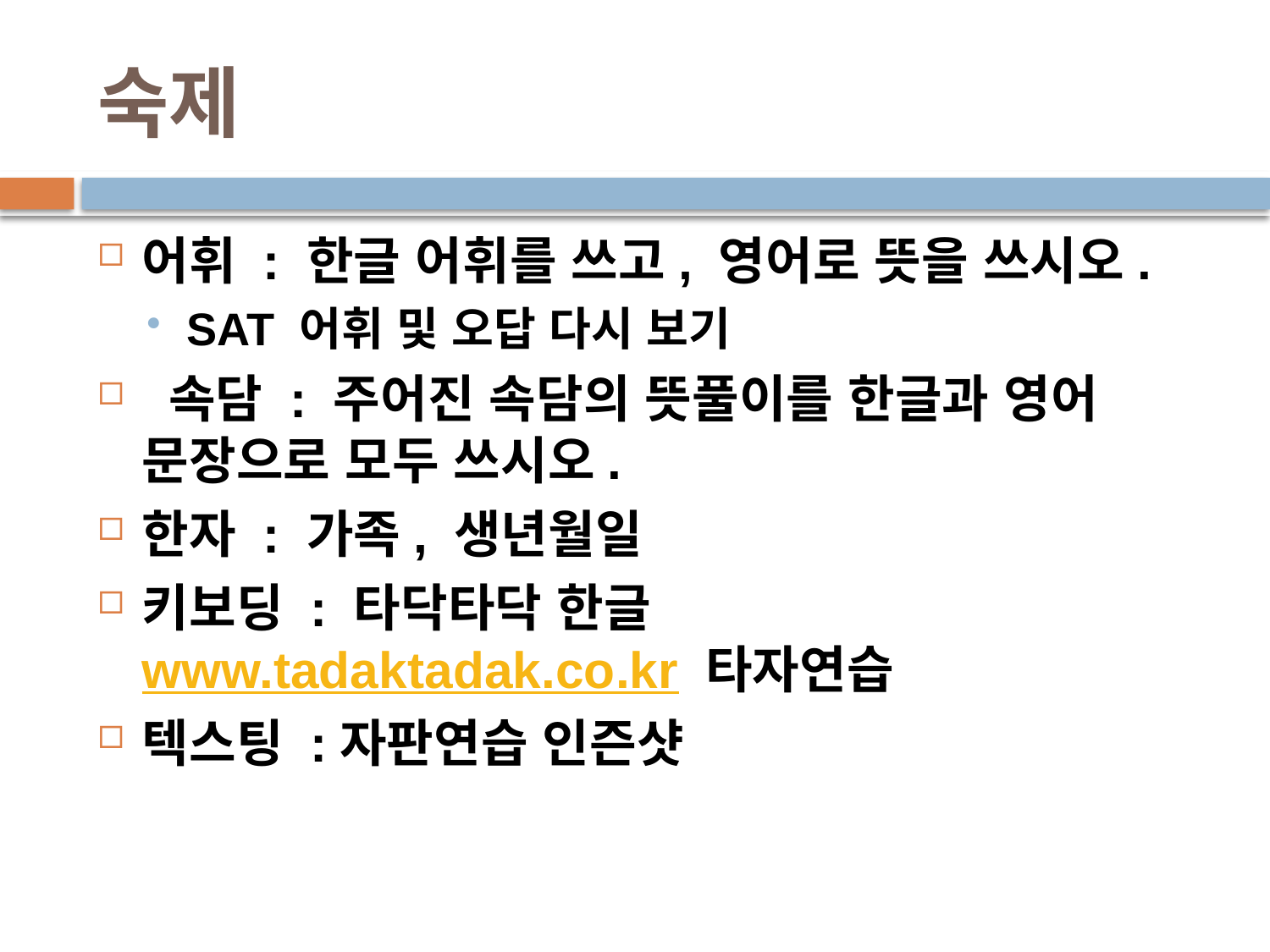

# 숙제
어휘 : 한글 어휘를 쓰고, 영어로 뜻을 쓰시오.
SAT 어휘 및 오답 다시 보기
 속담 : 주어진 속담의 뜻풀이를 한글과 영어 문장으로 모두 쓰시오.
한자 : 가족, 생년월일
키보딩 : 타닥타닥 한글 www.tadaktadak.co.kr 타자연습
텍스팅 :자판연습 인즌샷